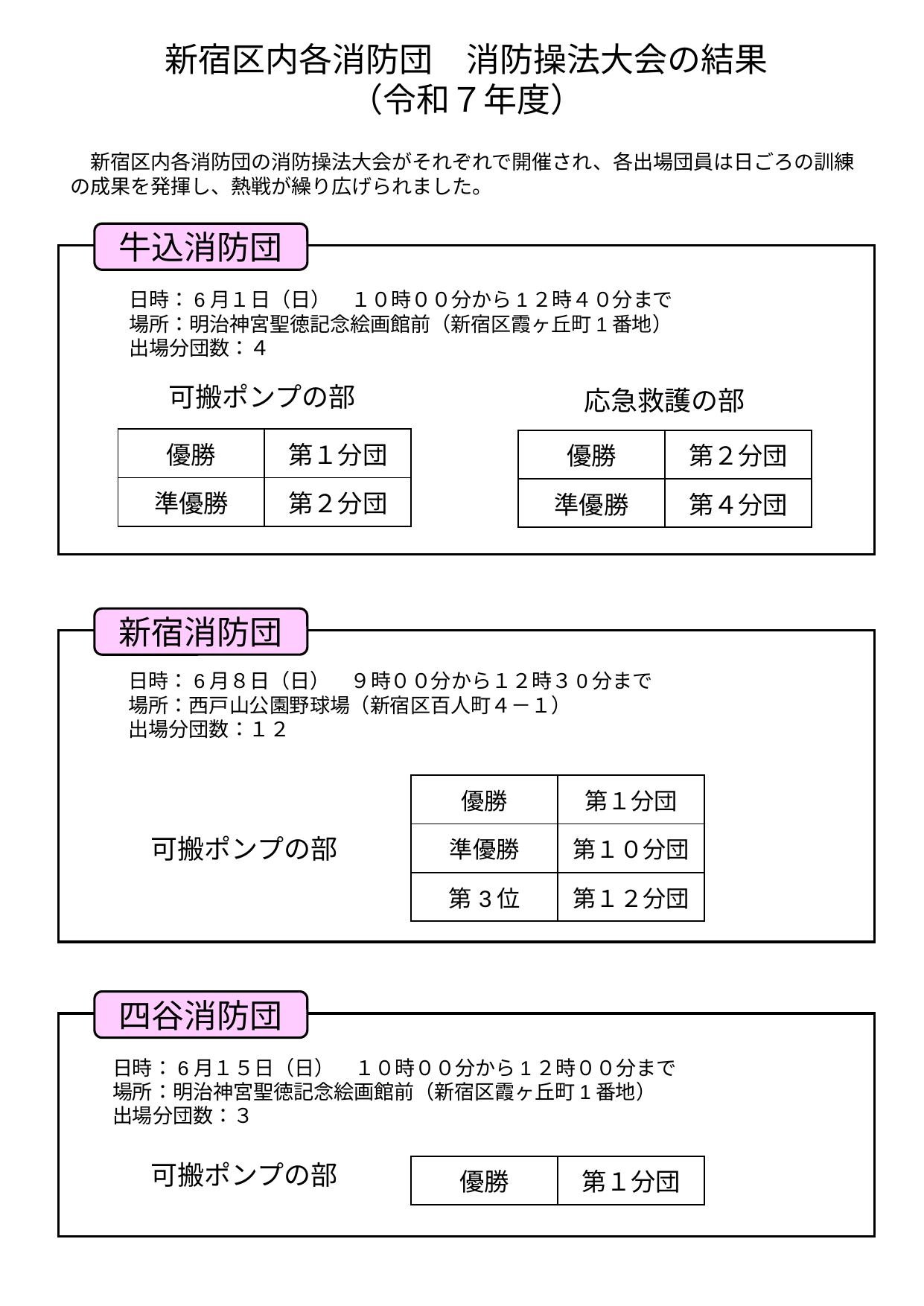

新宿区内各消防団　消防操法大会の結果
（令和７年度）
　新宿区内各消防団の消防操法大会がそれぞれで開催され、各出場団員は日ごろの訓練の成果を発揮し、熱戦が繰り広げられました。
牛込消防団

日時：6月１日（日）　１０時００分から1２時４０分まで
場所：明治神宮聖徳記念絵画館前（新宿区霞ヶ丘町1番地）
出場分団数：４
可搬ポンプの部
応急救護の部
| 優勝 | 第１分団 |
| --- | --- |
| 準優勝 | 第２分団 |
| 優勝 | 第２分団 |
| --- | --- |
| 準優勝 | 第４分団 |
新宿消防団

日時：6月８日（日）　９時００分から１２時３0分まで
場所：西戸山公園野球場（新宿区百人町４－１）
出場分団数：１２
| 優勝 | 第１分団 |
| --- | --- |
| 準優勝 | 第１０分団 |
| 第3位 | 第１２分団 |
可搬ポンプの部
四谷消防団

日時：6月１５日（日）　１０時００分から1２時００分まで
場所：明治神宮聖徳記念絵画館前（新宿区霞ヶ丘町1番地）
出場分団数：３
可搬ポンプの部
| 優勝 | 第１分団 |
| --- | --- |